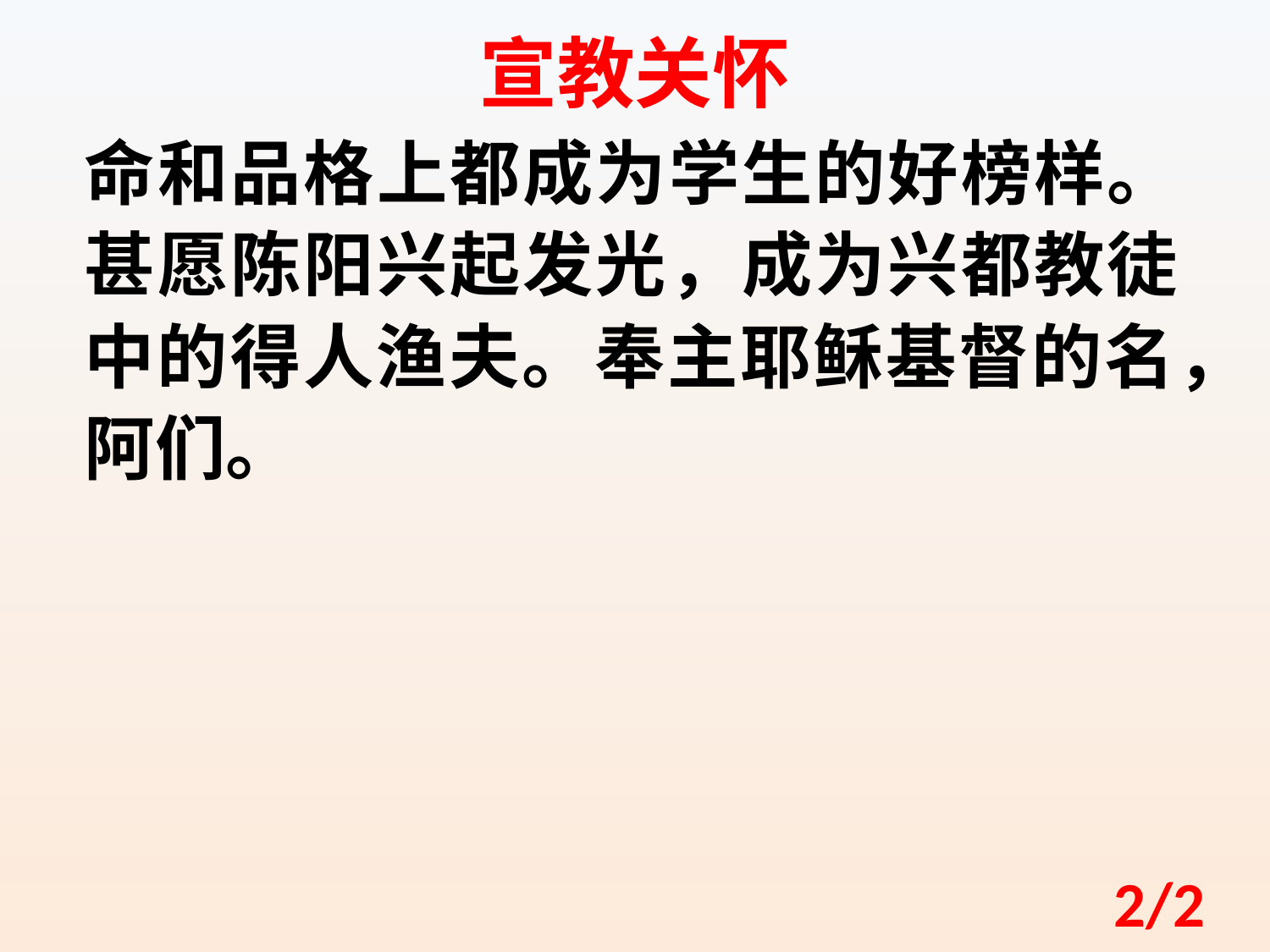

宣教关怀
命和品格上都成为学生的好榜样。甚愿陈阳兴起发光，成为兴都教徒中的得人渔夫。奉主耶稣基督的名，阿们。
2/2